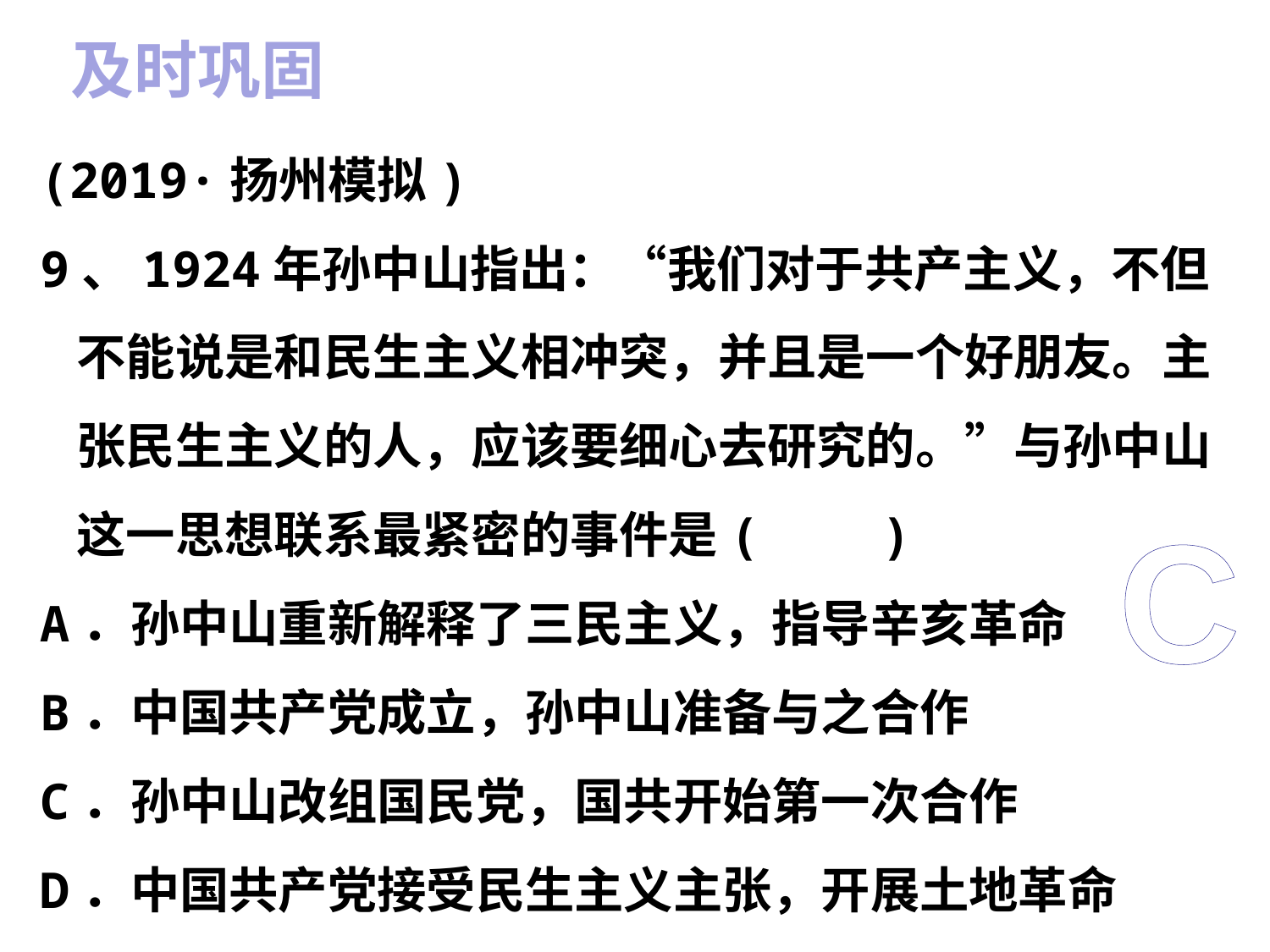

及时巩固
(2019·扬州模拟)
9、1924年孙中山指出：“我们对于共产主义，不但不能说是和民生主义相冲突，并且是一个好朋友。主张民生主义的人，应该要细心去研究的。”与孙中山这一思想联系最紧密的事件是(　　)
A．孙中山重新解释了三民主义，指导辛亥革命
B．中国共产党成立，孙中山准备与之合作
C．孙中山改组国民党，国共开始第一次合作
D．中国共产党接受民生主义主张，开展土地革命
C